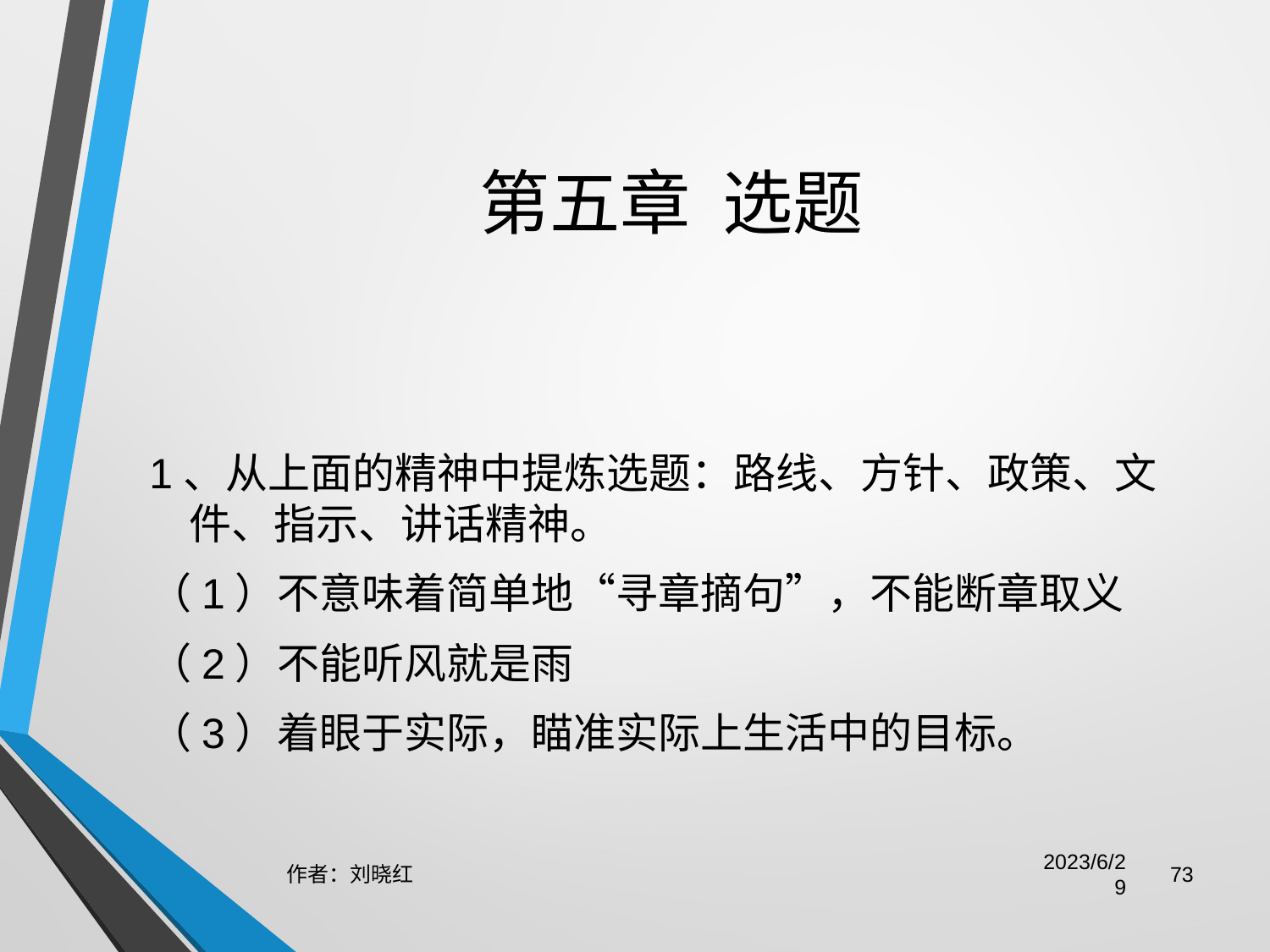

# 第五章  选题
1、从上面的精神中提炼选题：路线、方针、政策、文件、指示、讲话精神。
（1）不意味着简单地“寻章摘句”，不能断章取义
（2）不能听风就是雨
（3）着眼于实际，瞄准实际上生活中的目标。
作者：刘晓红
2023/6/29
73